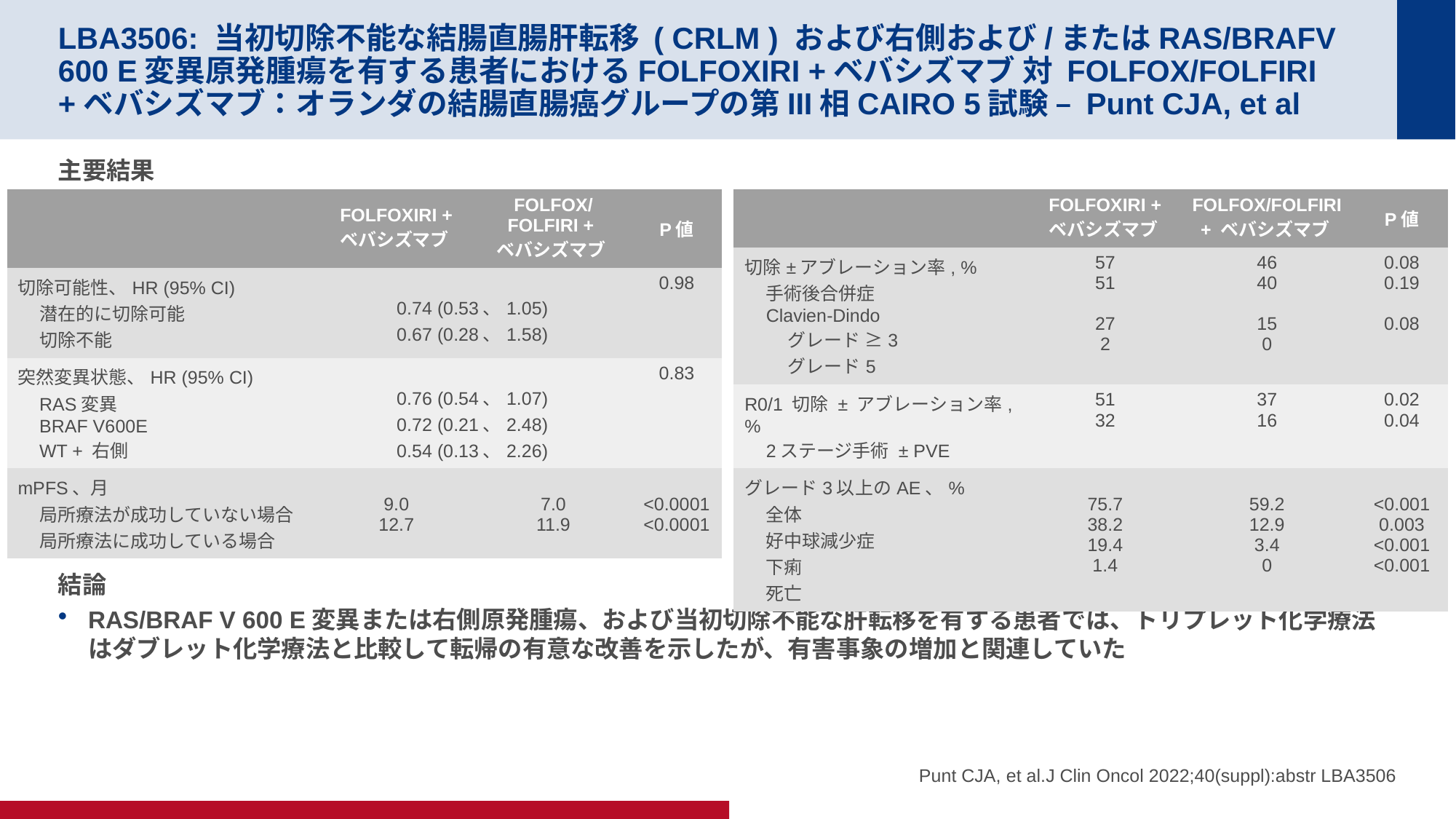

# LBA3506: 当初切除不能な結腸直腸肝転移 ( CRLM ) および右側および/またはRAS/BRAFV 600 E変異原発腫瘍を有する患者におけるFOLFOXIRI +ベバシズマブ 対 FOLFOX/FOLFIRI +ベバシズマブ：オランダの結腸直腸癌グループの第III相CAIRO 5試験 – Punt CJA, et al
主要結果
結論
RAS/BRAF V 600 E変異または右側原発腫瘍、および当初切除不能な肝転移を有する患者では、トリプレット化学療法はダブレット化学療法と比較して転帰の有意な改善を示したが、有害事象の増加と関連していた
|  | FOLFOXIRI + ベバシズマブ | FOLFOX/ FOLFIRI + ベバシズマブ | P値 |
| --- | --- | --- | --- |
| 切除可能性、HR (95% CI) 潜在的に切除可能 切除不能 | 0.74 (0.53、1.05) 0.67 (0.28、1.58) |  | 0.98 |
| 突然変異状態、HR (95% CI) RAS変異 BRAF V600E WT + 右側 | 0.76 (0.54、1.07) 0.72 (0.21、2.48) 0.54 (0.13、2.26) |  | 0.83 |
| mPFS、月 局所療法が成功していない場合 局所療法に成功している場合 | 9.0 12.7 | 7.0 11.9 | <0.0001 <0.0001 |
|  | FOLFOXIRI + ベバシズマブ | FOLFOX/FOLFIRI + ベバシズマブ | P値 |
| --- | --- | --- | --- |
| 切除±アブレーション率, % 手術後合併症 Clavien-Dindo グレード ≥3 グレード5 | 57 51 27 2 | 46 40 15 0 | 0.08 0.19 0.08 |
| R0/1 切除 ± アブレーション率, % 2ステージ手術 ± PVE | 51 32 | 37 16 | 0.02 0.04 |
| グレード3以上のAE、% 全体 好中球減少症 下痢 死亡 | 75.7 38.2 19.4 1.4 | 59.2 12.9 3.4 0 | <0.001 0.003 <0.001 <0.001 |
Punt CJA, et al.J Clin Oncol 2022;40(suppl):abstr LBA3506